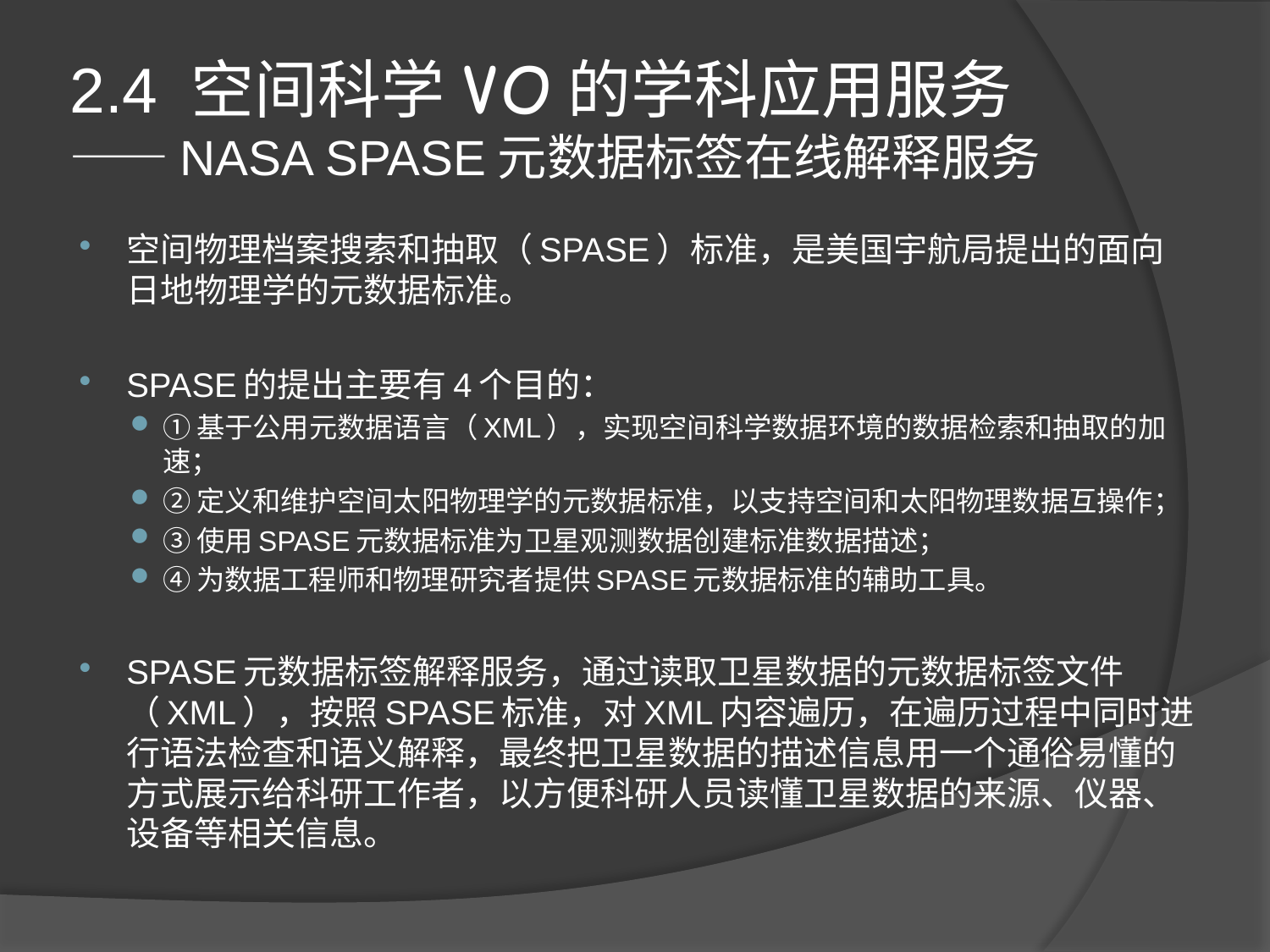

# 2.4 空间科学VO的学科应用服务 ——NASA SPASE元数据标签在线解释服务
空间物理档案搜索和抽取（SPASE）标准，是美国宇航局提出的面向日地物理学的元数据标准。

SPASE的提出主要有4个目的：
①基于公用元数据语言（XML），实现空间科学数据环境的数据检索和抽取的加速；
②定义和维护空间太阳物理学的元数据标准，以支持空间和太阳物理数据互操作；
③使用SPASE元数据标准为卫星观测数据创建标准数据描述；
④为数据工程师和物理研究者提供SPASE元数据标准的辅助工具。

SPASE元数据标签解释服务，通过读取卫星数据的元数据标签文件（XML），按照SPASE标准，对XML内容遍历，在遍历过程中同时进行语法检查和语义解释，最终把卫星数据的描述信息用一个通俗易懂的方式展示给科研工作者，以方便科研人员读懂卫星数据的来源、仪器、设备等相关信息。